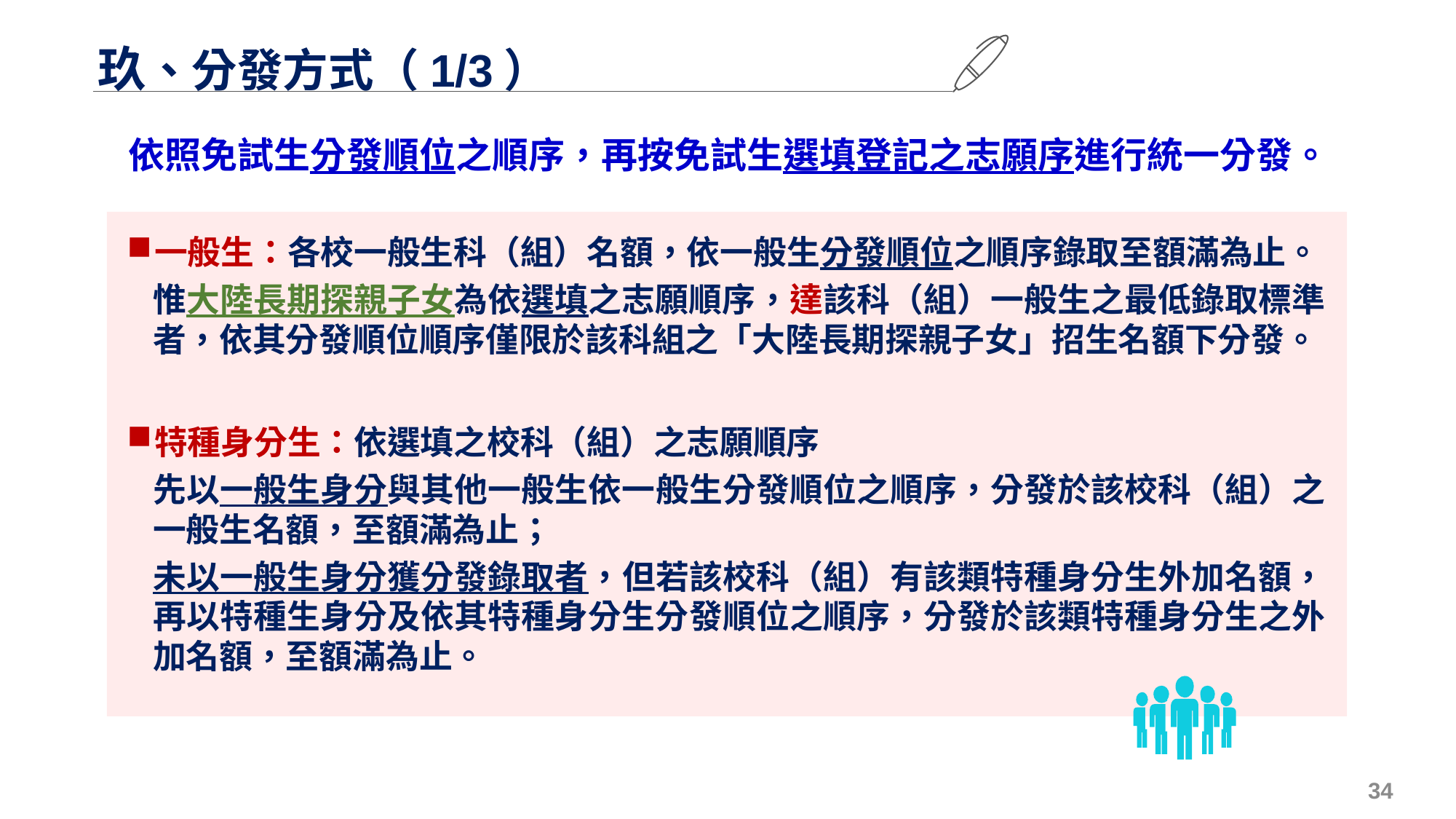

玖、分發方式（1/3）
依照免試生分發順位之順序，再按免試生選填登記之志願序進行統一分發。

一般生：各校一般生科（組）名額，依一般生分發順位之順序錄取至額滿為止。
惟大陸長期探親子女為依選填之志願順序，達該科（組）一般生之最低錄取標準者，依其分發順位順序僅限於該科組之「大陸長期探親子女」招生名額下分發。

特種身分生：依選填之校科（組）之志願順序
先以一般生身分與其他一般生依一般生分發順位之順序，分發於該校科（組）之一般生名額，至額滿為止；
未以一般生身分獲分發錄取者，但若該校科（組）有該類特種身分生外加名額，再以特種生身分及依其特種身分生分發順位之順序，分發於該類特種身分生之外加名額，至額滿為止。

34